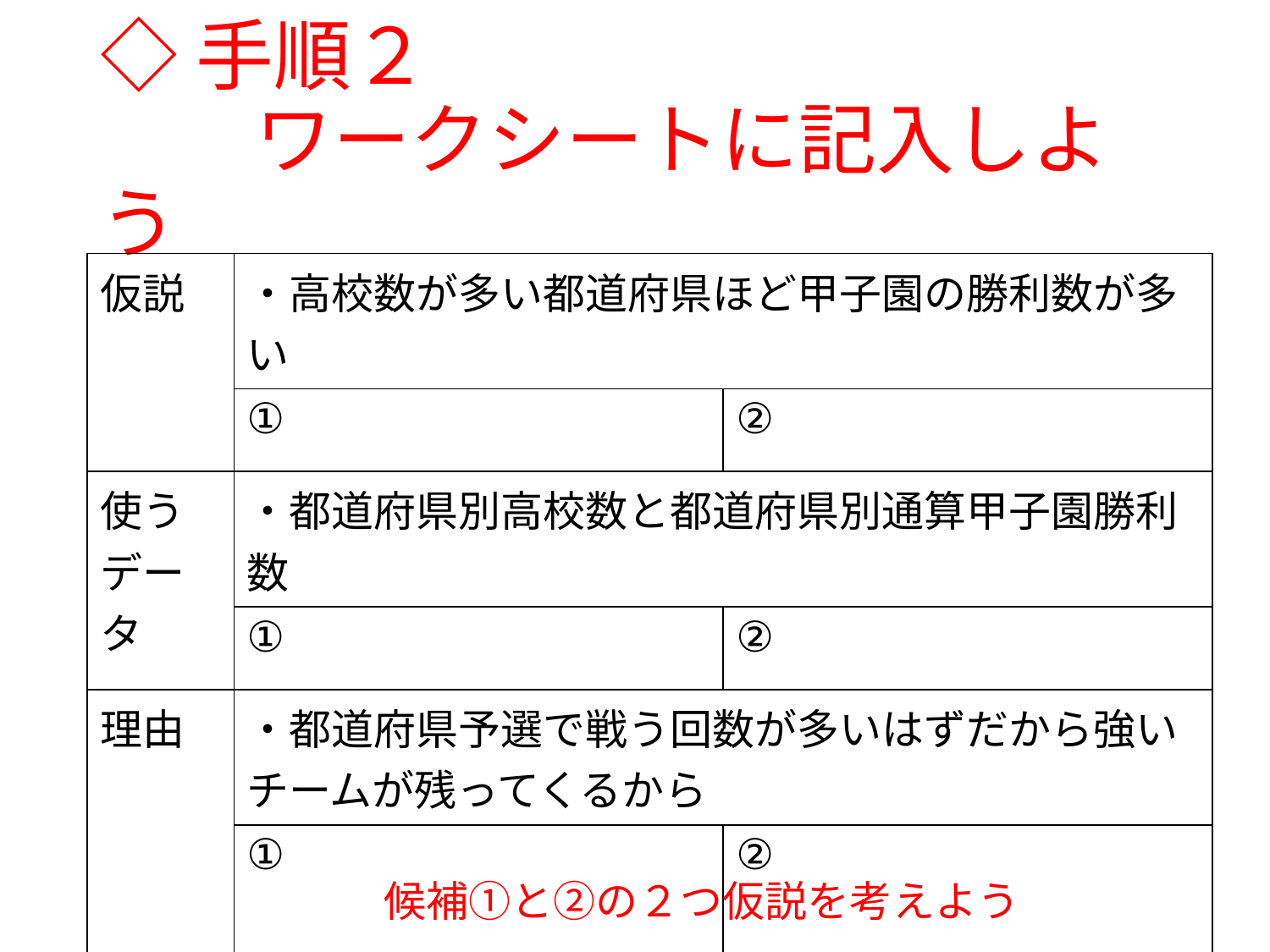

# ◇手順２ 　　ワークシートに記入しよう
| 仮説 | ・高校数が多い都道府県ほど甲子園の勝利数が多い |  |
| --- | --- | --- |
|  | ① | ② |
| 使う データ | ・都道府県別高校数と都道府県別通算甲子園勝利数 |  |
|  | ① | ② |
| 理由 | ・都道府県予選で戦う回数が多いはずだから強いチームが残ってくるから |  |
|  | ① | ② |
候補①と②の２つ仮説を考えよう